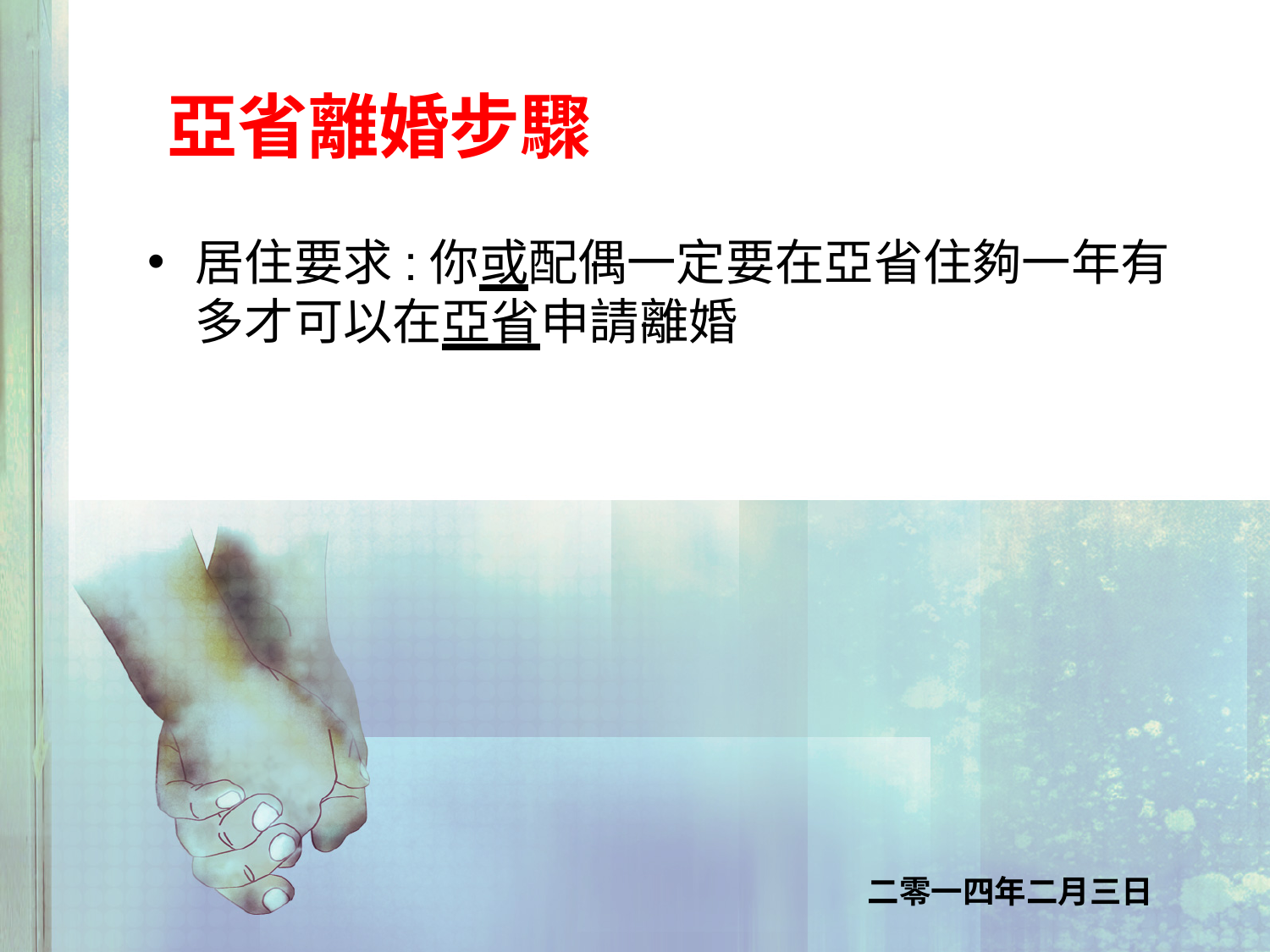

# 亞省離婚步驟

居住要求:你或配偶一定要在亞省住夠一年有多才可以在亞省申請離婚
二零一四年二月三日